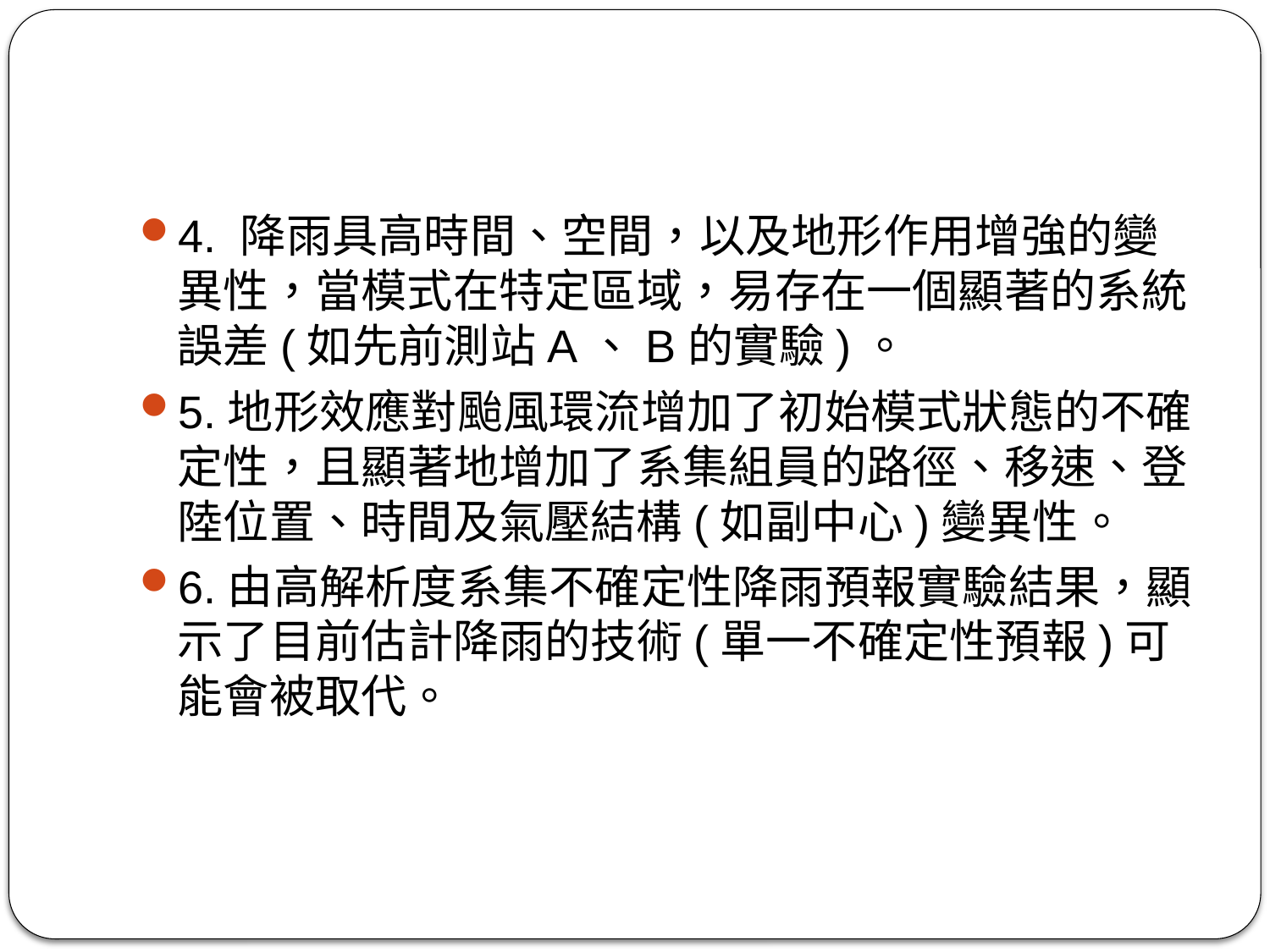

#
4. 降雨具高時間、空間，以及地形作用增強的變異性，當模式在特定區域，易存在一個顯著的系統誤差(如先前測站A、B的實驗)。
5.地形效應對颱風環流增加了初始模式狀態的不確定性，且顯著地增加了系集組員的路徑、移速、登陸位置、時間及氣壓結構(如副中心)變異性。
6.由高解析度系集不確定性降雨預報實驗結果，顯示了目前估計降雨的技術(單一不確定性預報)可能會被取代。